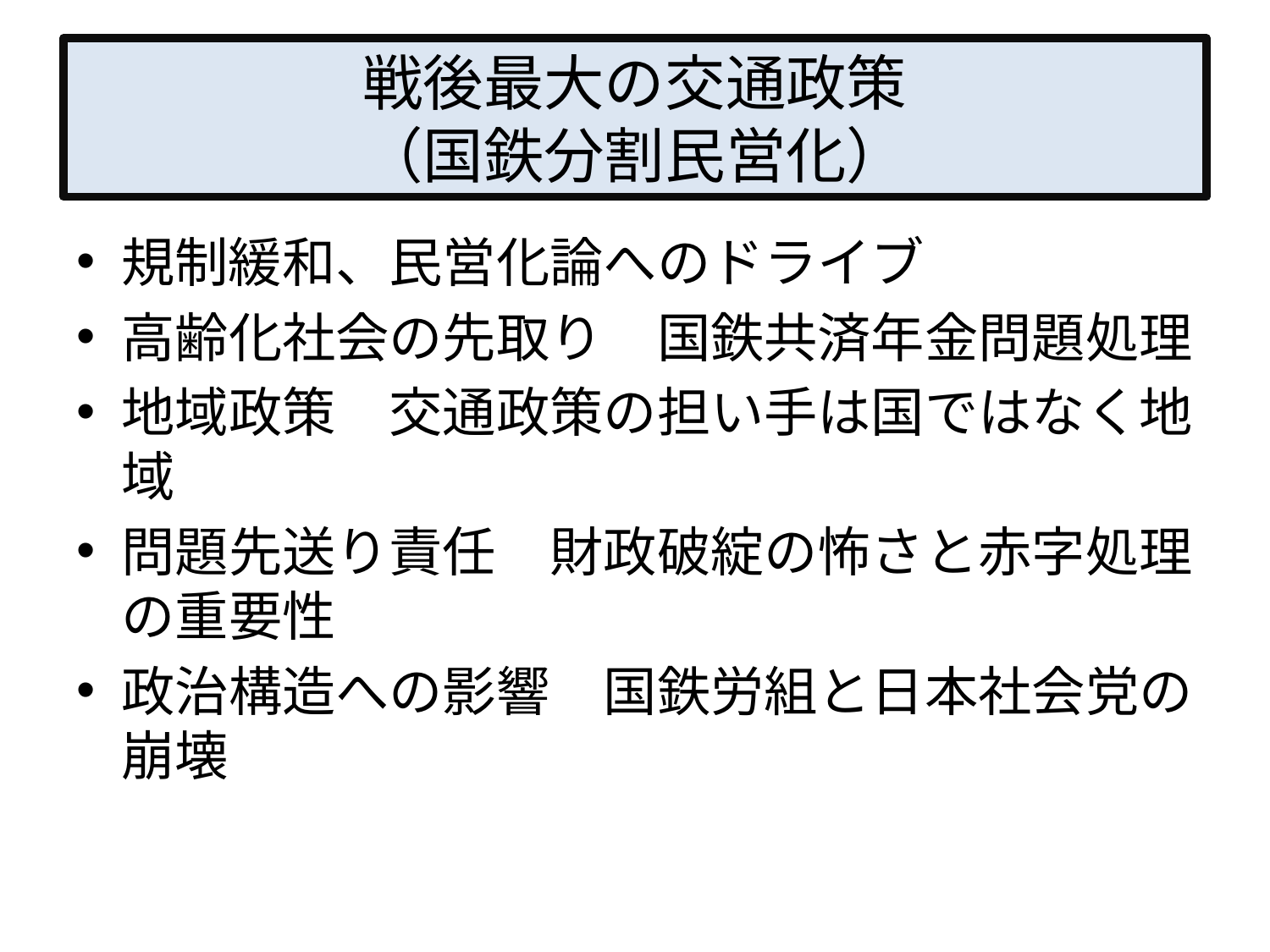

# 戦後最大の交通政策 （国鉄分割民営化）
規制緩和、民営化論へのドライブ
高齢化社会の先取り　国鉄共済年金問題処理
地域政策　交通政策の担い手は国ではなく地域
問題先送り責任　財政破綻の怖さと赤字処理の重要性
政治構造への影響　国鉄労組と日本社会党の崩壊